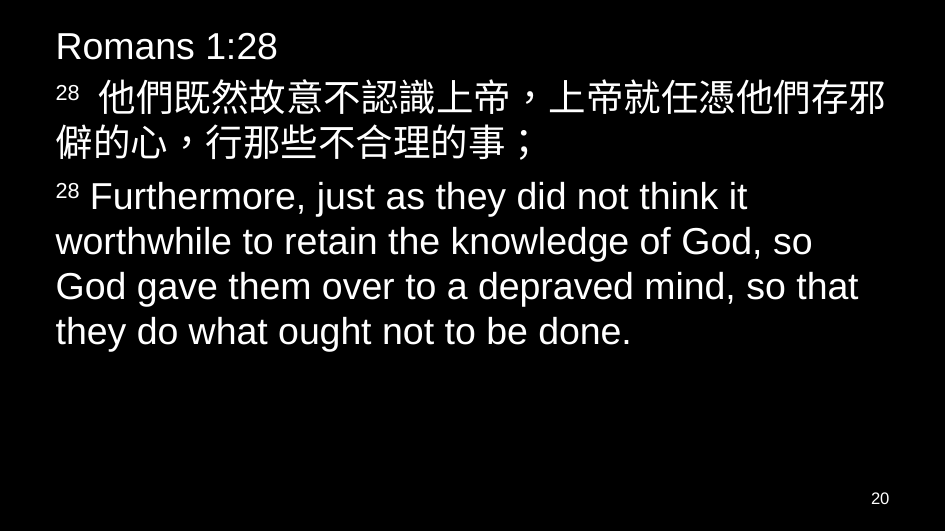

Romans 1:28
28 他們既然故意不認識上帝，上帝就任憑他們存邪僻的心，行那些不合理的事；
28 Furthermore, just as they did not think it worthwhile to retain the knowledge of God, so God gave them over to a depraved mind, so that they do what ought not to be done.

20